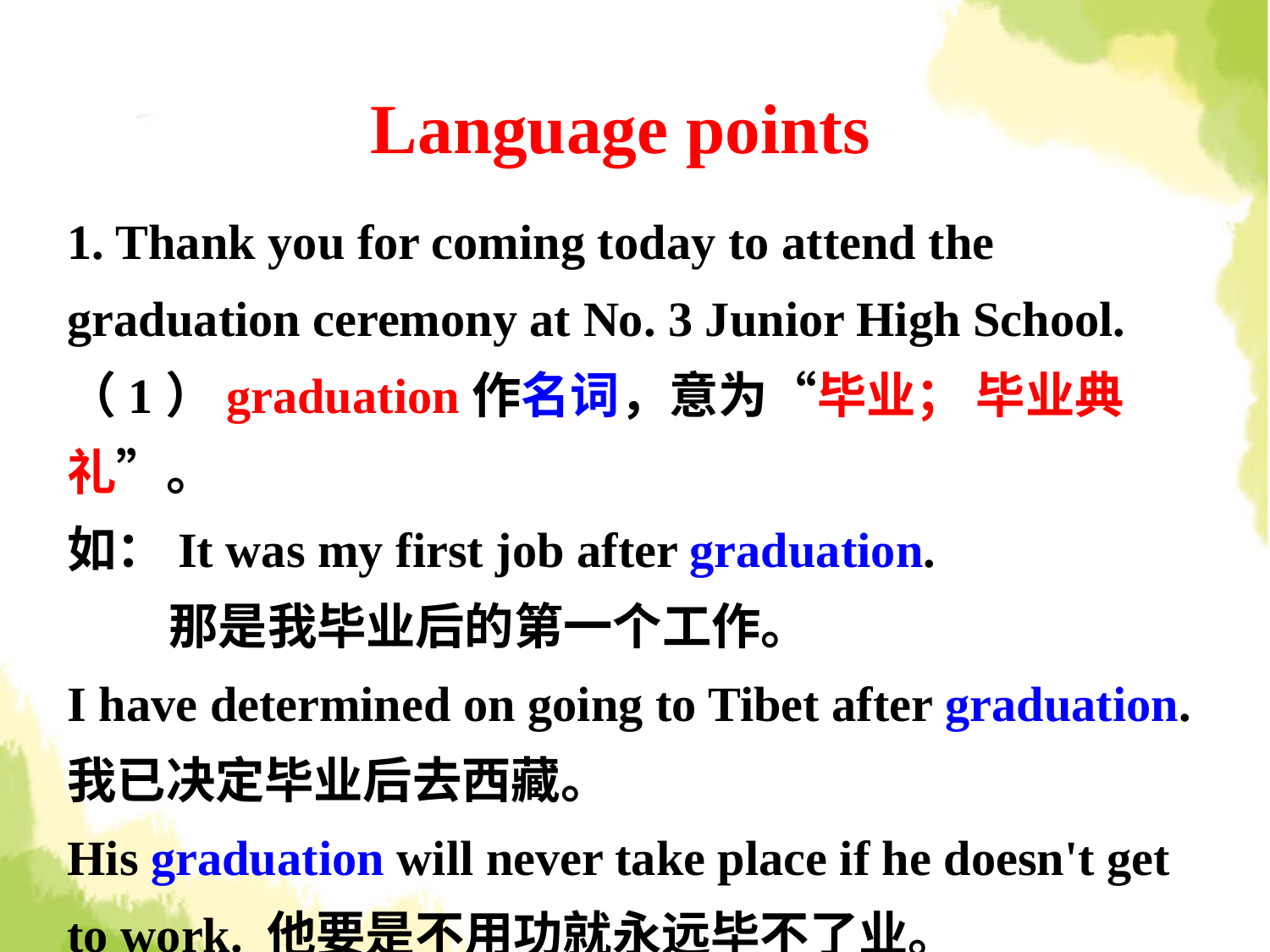

Language points
1. Thank you for coming today to attend the graduation ceremony at No. 3 Junior High School.
（1）graduation作名词，意为“毕业； 毕业典礼”。
如：It was my first job after graduation.
        那是我毕业后的第一个工作。
I have determined on going to Tibet after graduation. 我已决定毕业后去西藏。
His graduation will never take place if he doesn't get to work. 他要是不用功就永远毕不了业。